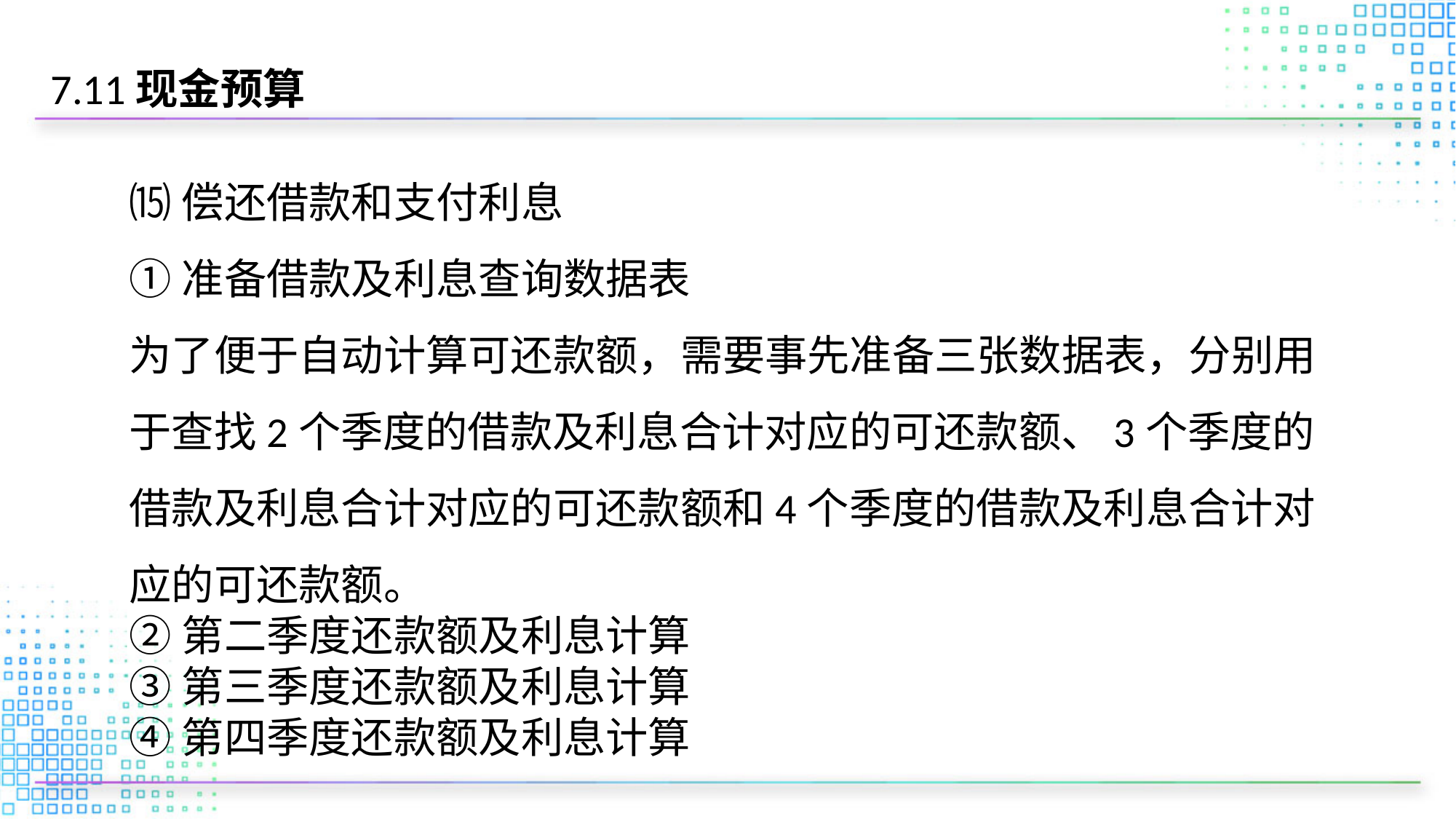

# 7.11现金预算
⒂偿还借款和支付利息
①准备借款及利息查询数据表
为了便于自动计算可还款额，需要事先准备三张数据表，分别用于查找2个季度的借款及利息合计对应的可还款额、3个季度的借款及利息合计对应的可还款额和4个季度的借款及利息合计对应的可还款额。
②第二季度还款额及利息计算
③第三季度还款额及利息计算
④第四季度还款额及利息计算